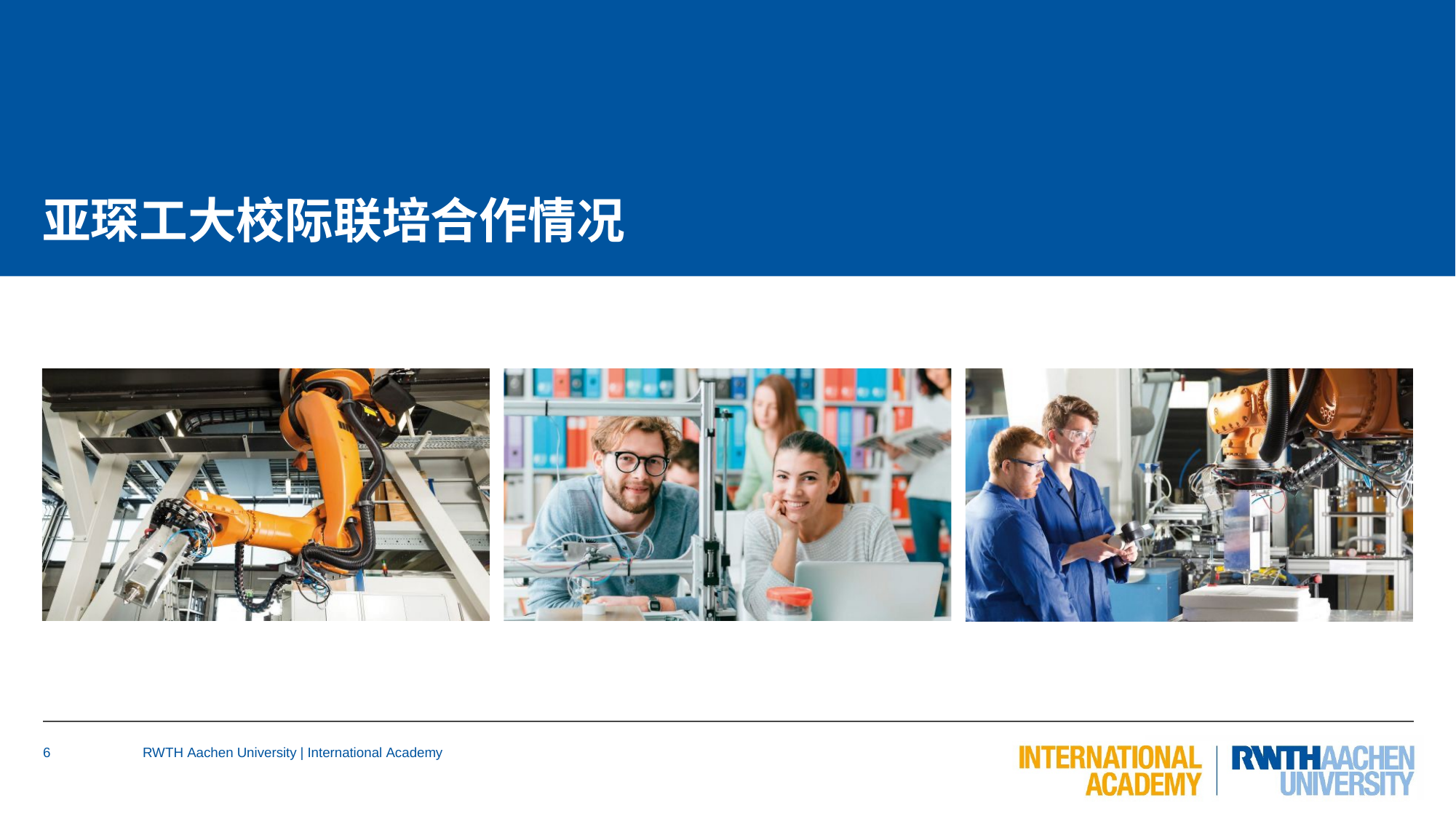

# 亚琛工大校际联培合作情况

6
RWTH Aachen University | International Academy